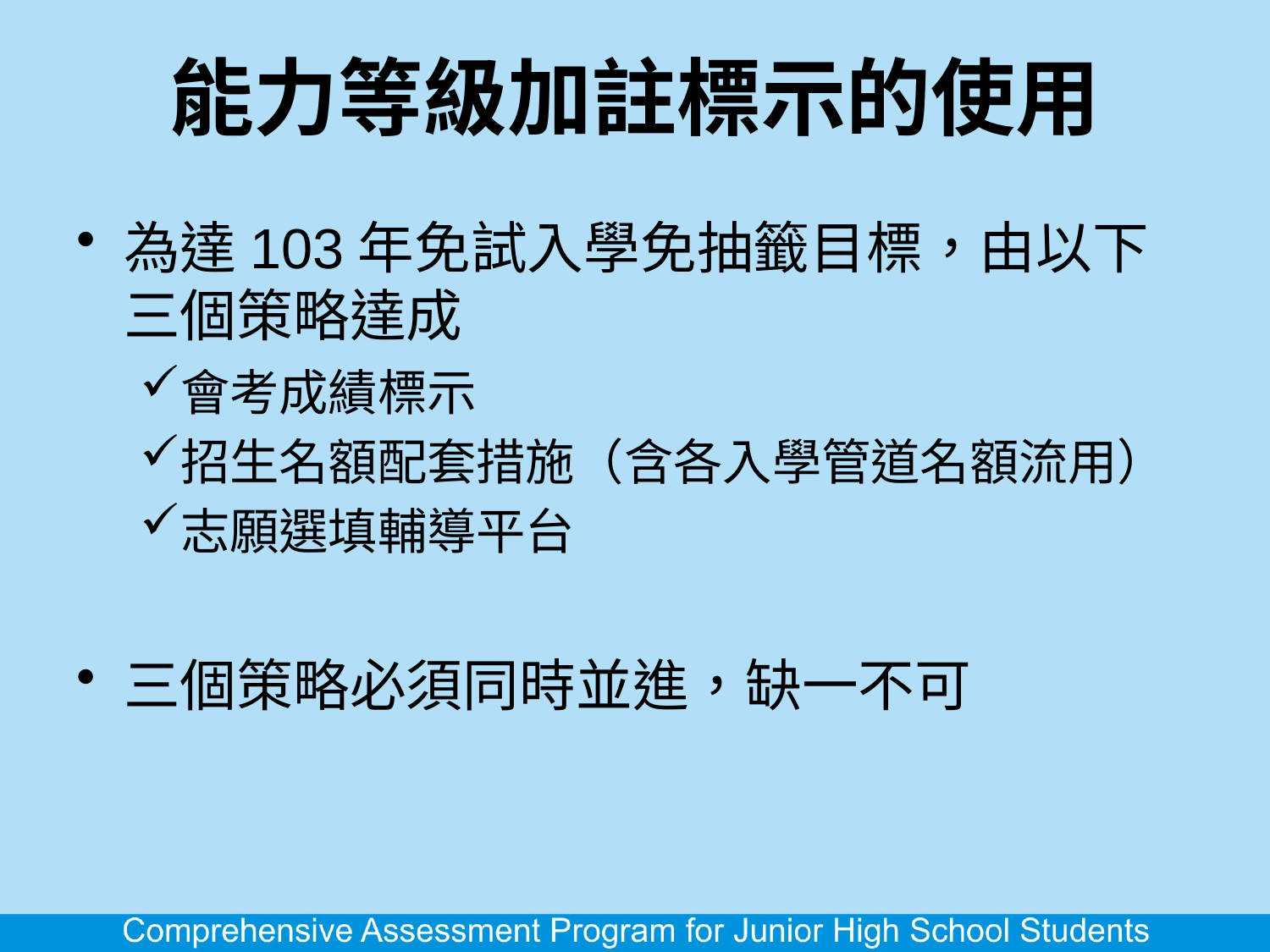

# 能力等級加註標示的使用
為達103年免試入學免抽籤目標，由以下三個策略達成
會考成績標示
招生名額配套措施（含各入學管道名額流用）
志願選填輔導平台

三個策略必須同時並進，缺一不可